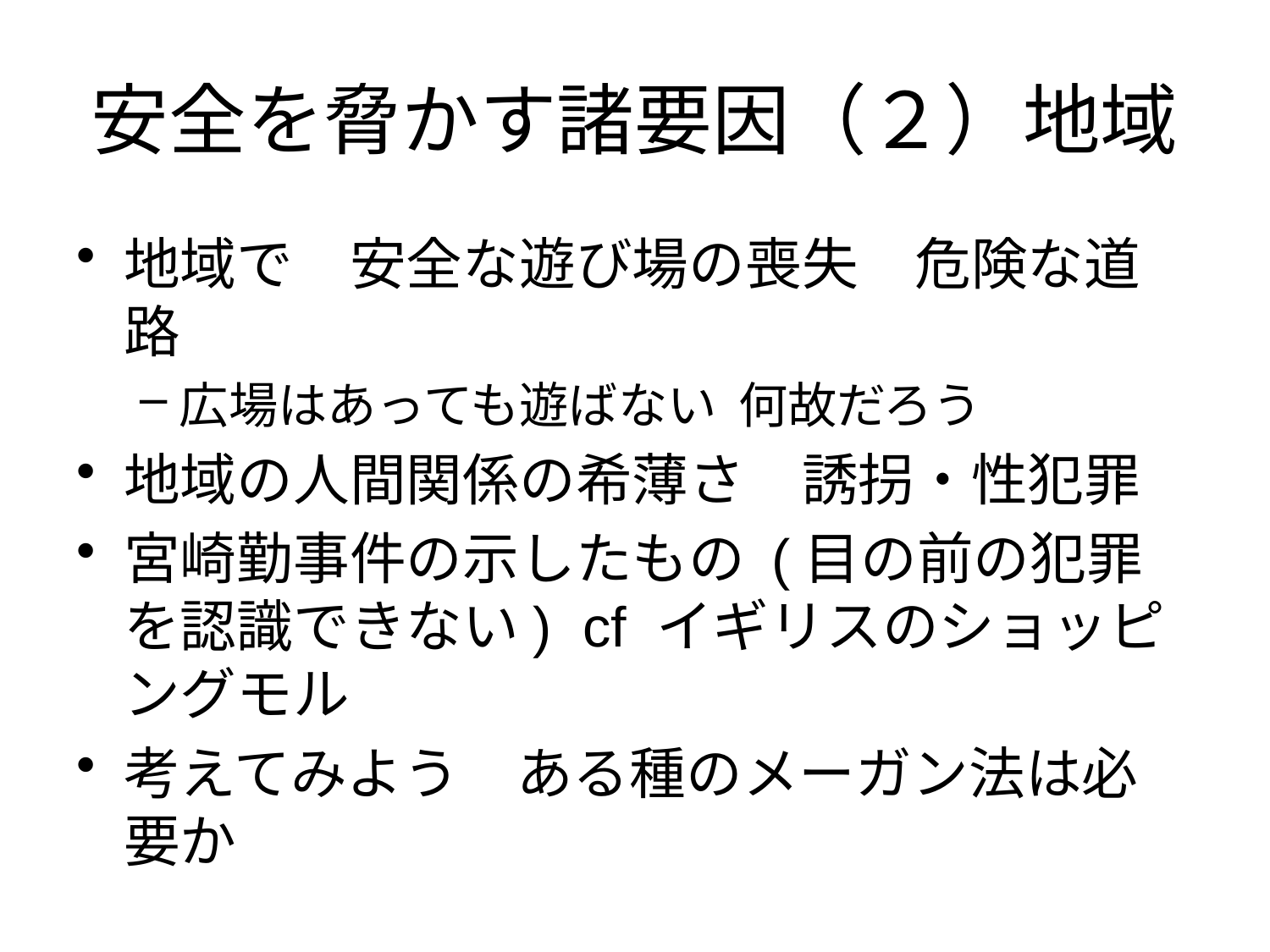

# 安全を脅かす諸要因（２）地域
地域で　安全な遊び場の喪失　危険な道路
広場はあっても遊ばない  何故だろう
地域の人間関係の希薄さ　誘拐・性犯罪
宮崎勤事件の示したもの (目の前の犯罪を認識できない)  cf イギリスのショッピングモル
考えてみよう　ある種のメーガン法は必要か